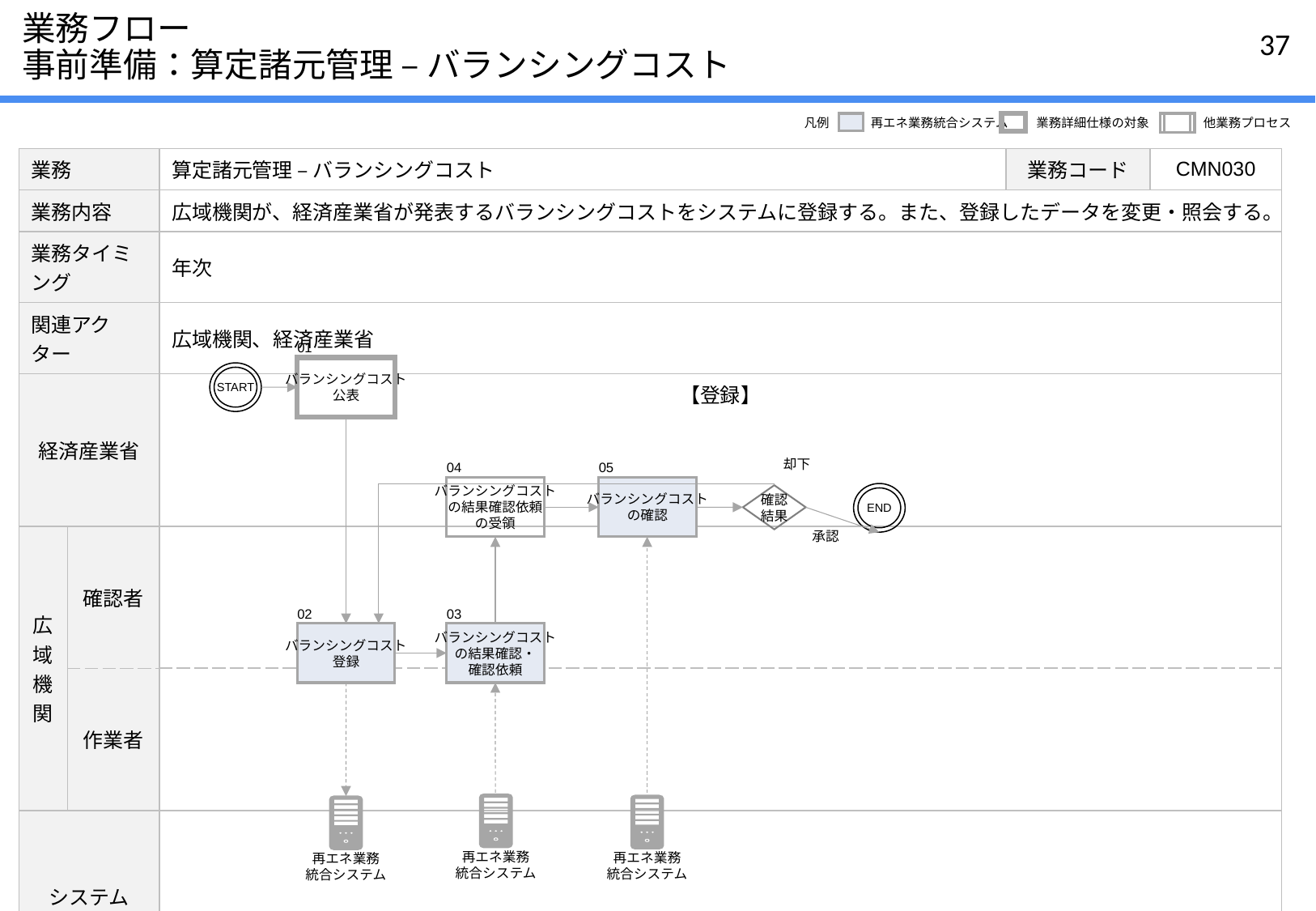

# 業務フロー 事前準備：算定諸元管理 – バランシングコスト
凡例
再エネ業務統合システム
業務詳細仕様の対象
他業務プロセス

| 業務 |  | 算定諸元管理 – バランシングコスト | 業務コード | CMN030 |
| --- | --- | --- | --- | --- |
| 業務内容 |  | 広域機関が、経済産業省が発表するバランシングコストをシステムに登録する。また、登録したデータを変更・照会する。 |  |  |
| 業務タイミング |  | 年次 |  |  |
| 関連アクター |  | 広域機関、経済産業省 |  |  |
| 経済産業省 |  | 【登録】 |  |  |
| 広域機関 | 確認者 |  |  |  |
|  | 作業者 |  |  |  |
| システム |  |  |  |  |
01
バランシングコスト
公表
START
却下
04
バランシングコスト
の結果確認依頼
の受領
05
バランシングコスト
の確認
END
確認
結果
承認
02
バランシングコスト
登録
03
バランシングコスト
の結果確認・
確認依頼

再エネ業務
統合システム
再エネ業務
統合システム
再エネ業務
統合システム